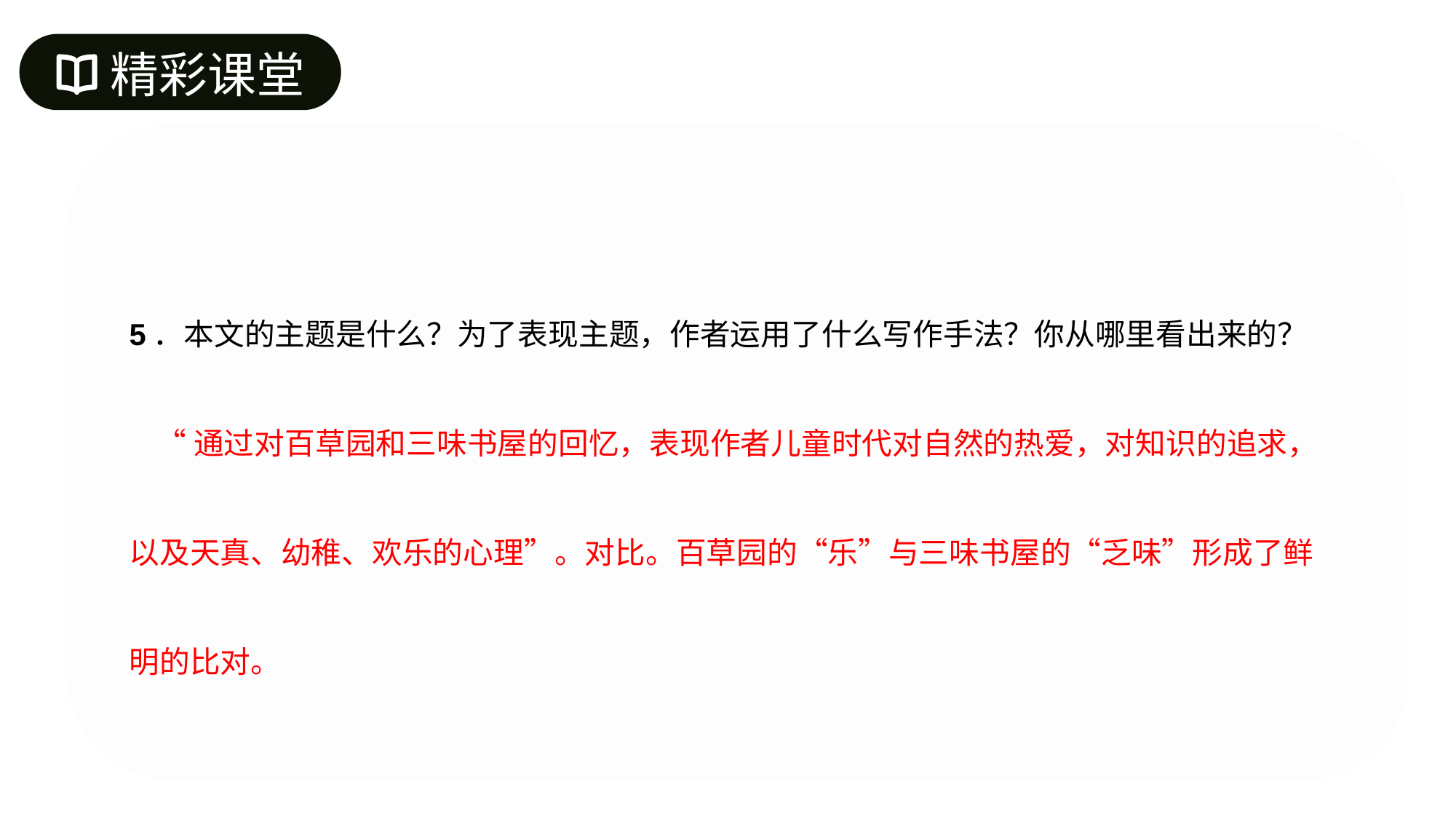

精彩课堂

5．本文的主题是什么？为了表现主题，作者运用了什么写作手法？你从哪里看出来的？
    “通过对百草园和三味书屋的回忆，表现作者儿童时代对自然的热爱，对知识的追求，以及天真、幼稚、欢乐的心理”。对比。百草园的“乐”与三味书屋的“乏味”形成了鲜明的比对。